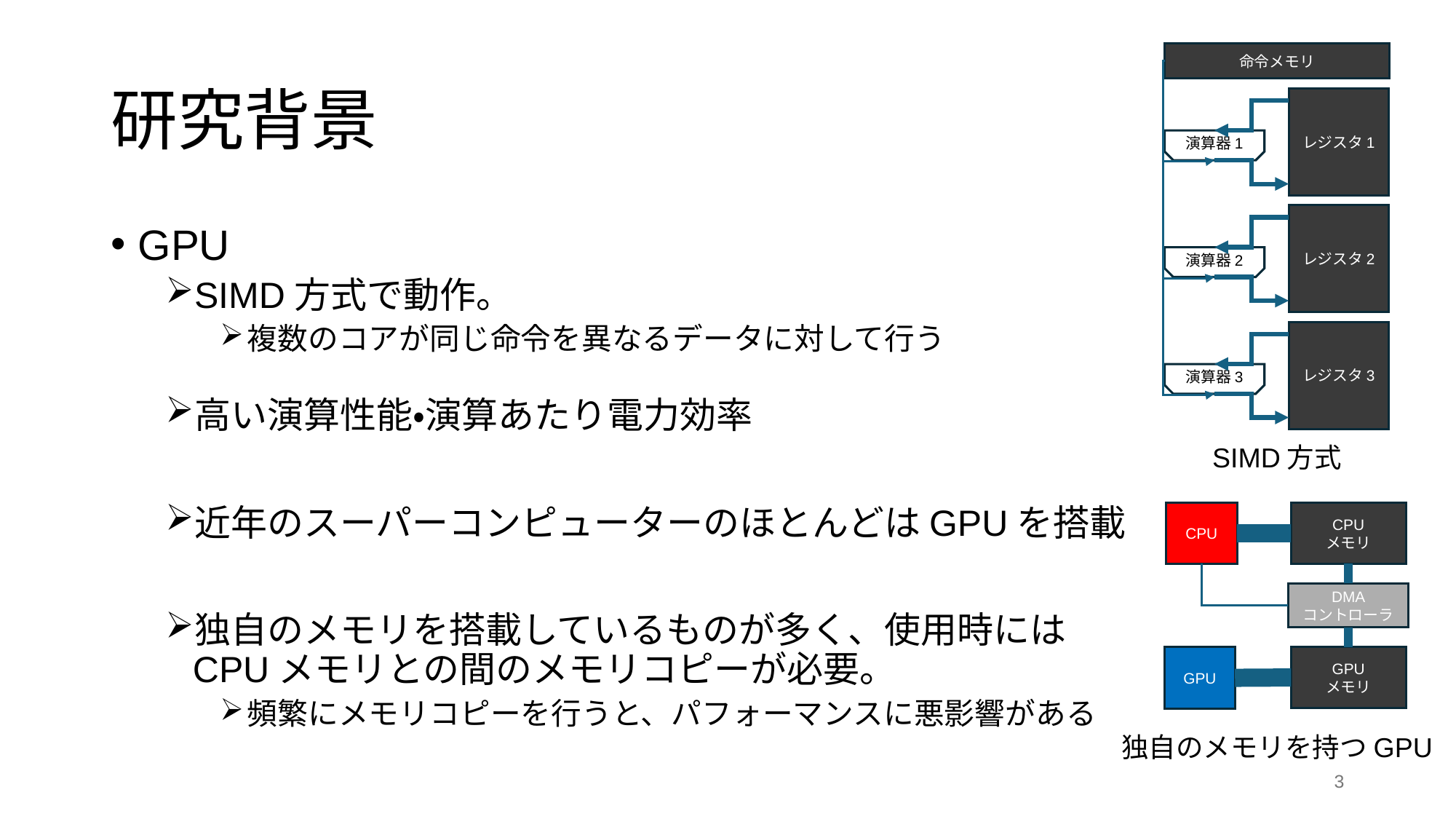

# 研究背景
命令メモリ
レジスタ1
演算器1
レジスタ2
演算器2
レジスタ3
演算器3
GPU
SIMD方式で動作。
複数のコアが同じ命令を異なるデータに対して行う
高い演算性能・演算あたり電力効率

近年のスーパーコンピューターのほとんどはGPUを搭載

独自のメモリを搭載しているものが多く、使用時には
CPUメモリとの間のメモリコピーが必要。
頻繁にメモリコピーを行うと、パフォーマンスに悪影響がある
SIMD方式
CPU
メモリ
CPU
DMA
コントローラ
GPU
GPU
メモリ
独自のメモリを持つGPU
3